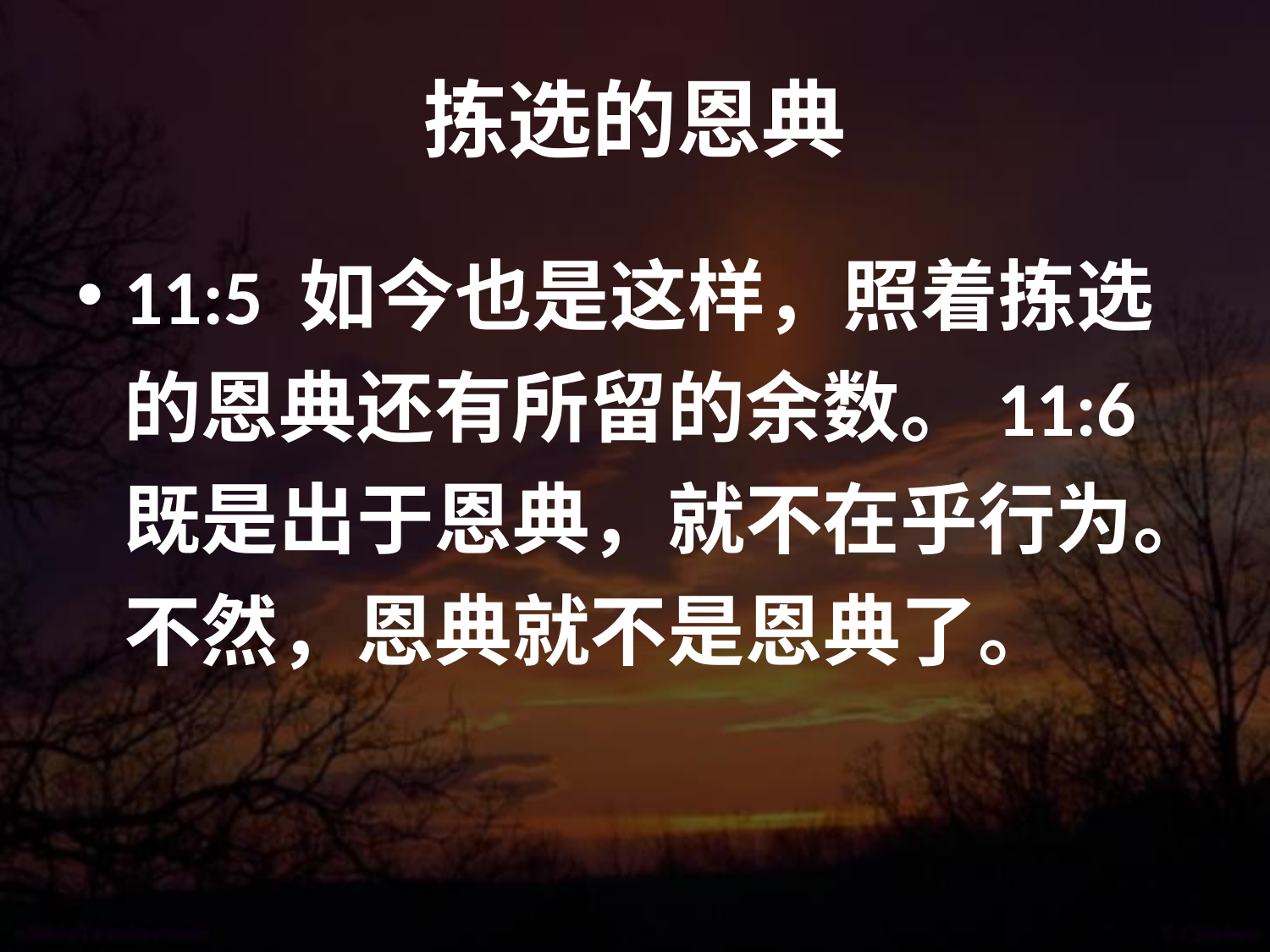

# 拣选的恩典
11:5 如今也是这样，照着拣选的恩典还有所留的余数。11:6 既是出于恩典，就不在乎行为。不然，恩典就不是恩典了。